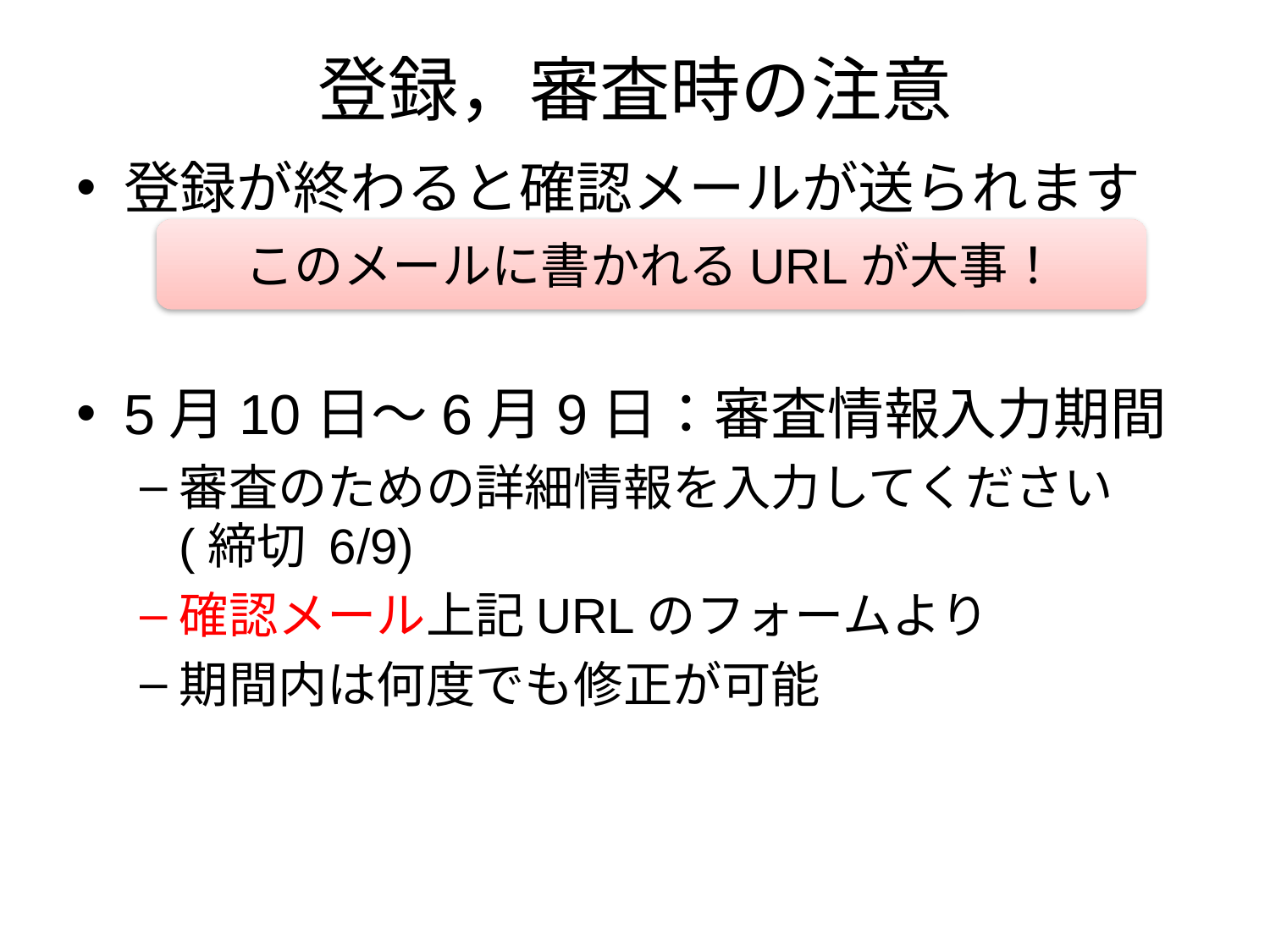

# 登録，審査時の注意
登録が終わると確認メールが送られます

5月10日～6月9日：審査情報入力期間
審査のための詳細情報を入力してください
(締切 6/9)
確認メール上記URLのフォームより
期間内は何度でも修正が可能

このメールに書かれるURLが大事！